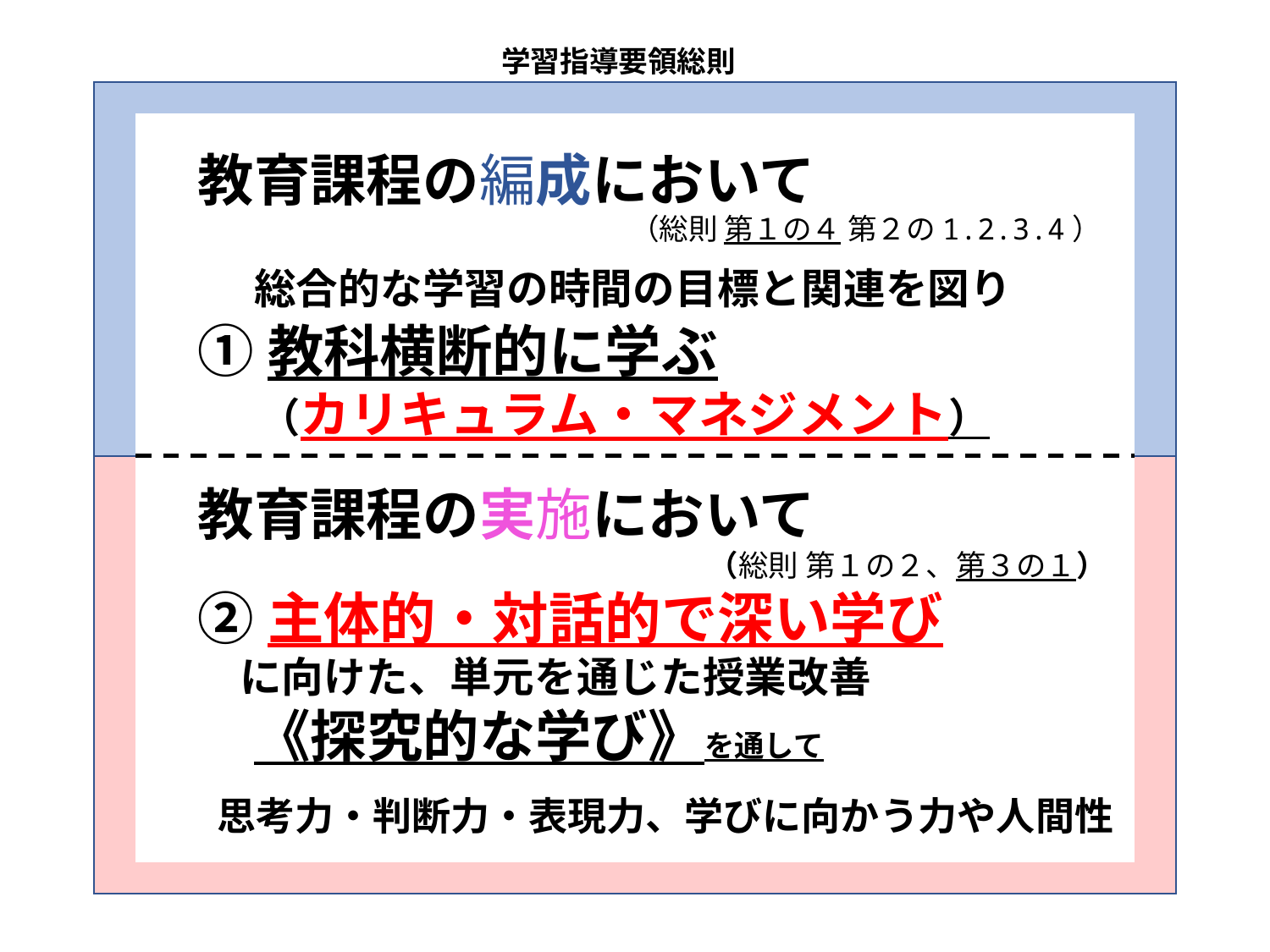

学習指導要領総則

教育課程の編成において

　総合的な学習の時間の目標と関連を図り
①教科横断的に学ぶ
　　（カリキュラム・マネジメント）

教育課程の実施において
　　　　　　　　　　　　　　　　　（総則 第１の２、第３の１）
②主体的・対話的で深い学び
　に向けた、単元を通じた授業改善
　《探究的な学び》を通して

　思考力・判断力・表現力、学びに向かう力や人間性

（総則 第１の４ 第２の1.2.3.4）